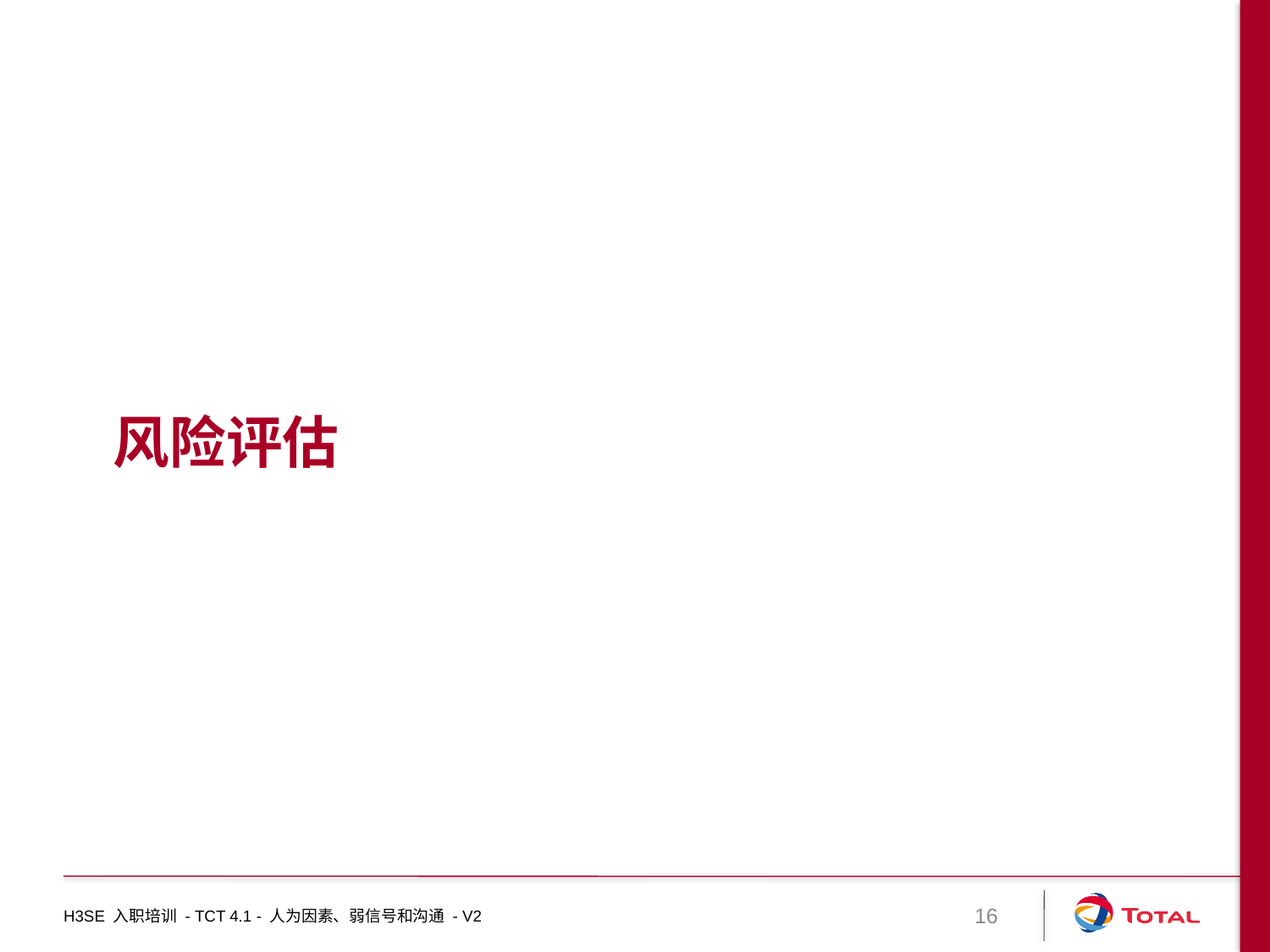

# 风险评估
H3SE 入职培训 - TCT 4.1 - 人为因素、弱信号和沟通 - V2
16